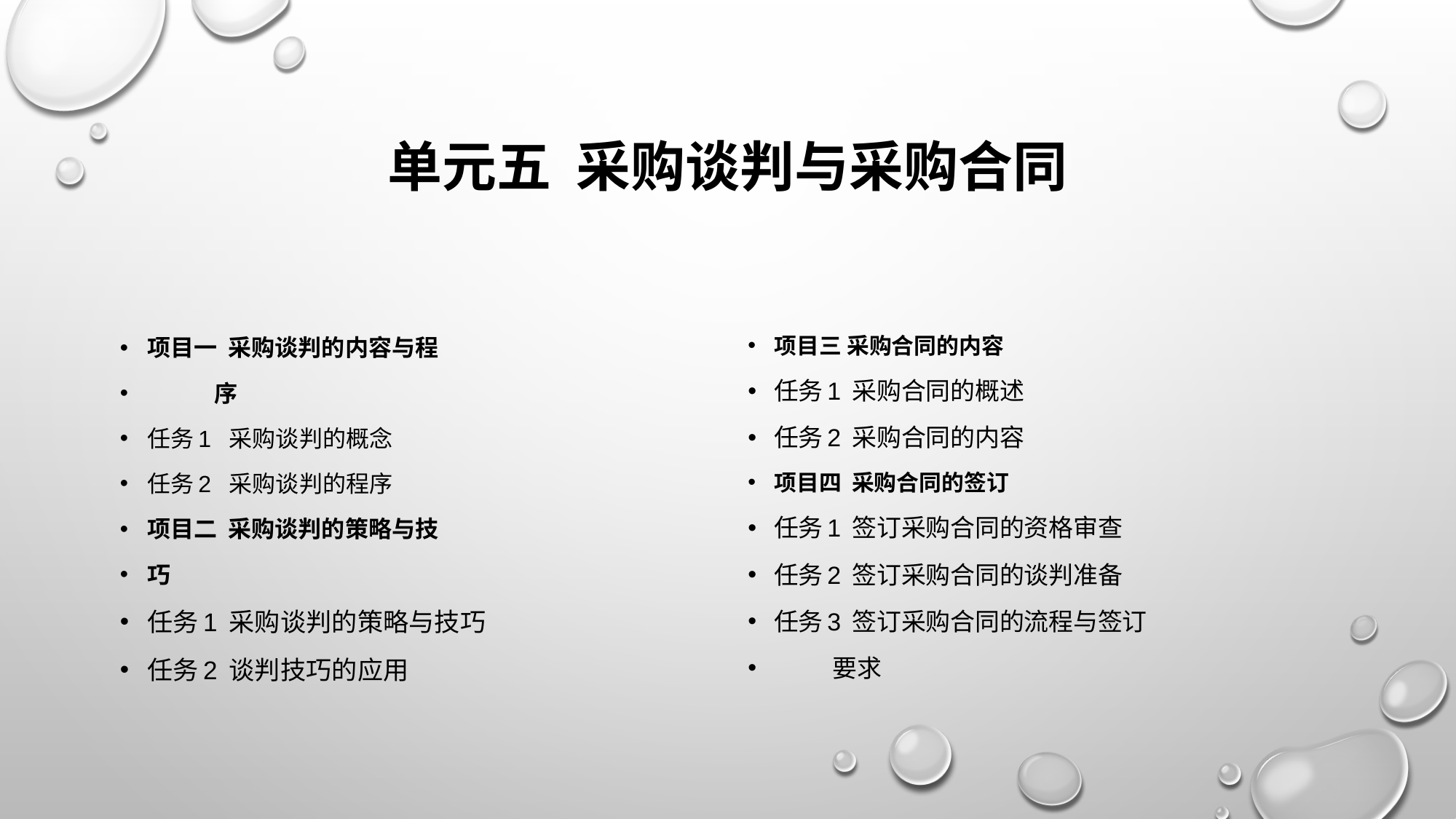

# 单元五  采购谈判与采购合同

项目一  采购谈判的内容与程
            序
任务1  采购谈判的概念
任务2  采购谈判的程序
项目二  采购谈判的策略与技
巧
任务1 采购谈判的策略与技巧
任务2 谈判技巧的应用

项目三 采购合同的内容
任务1 采购合同的概述
任务2 采购合同的内容
项目四  采购合同的签订
任务1 签订采购合同的资格审查
任务2 签订采购合同的谈判准备
任务3 签订采购合同的流程与签订
          要求